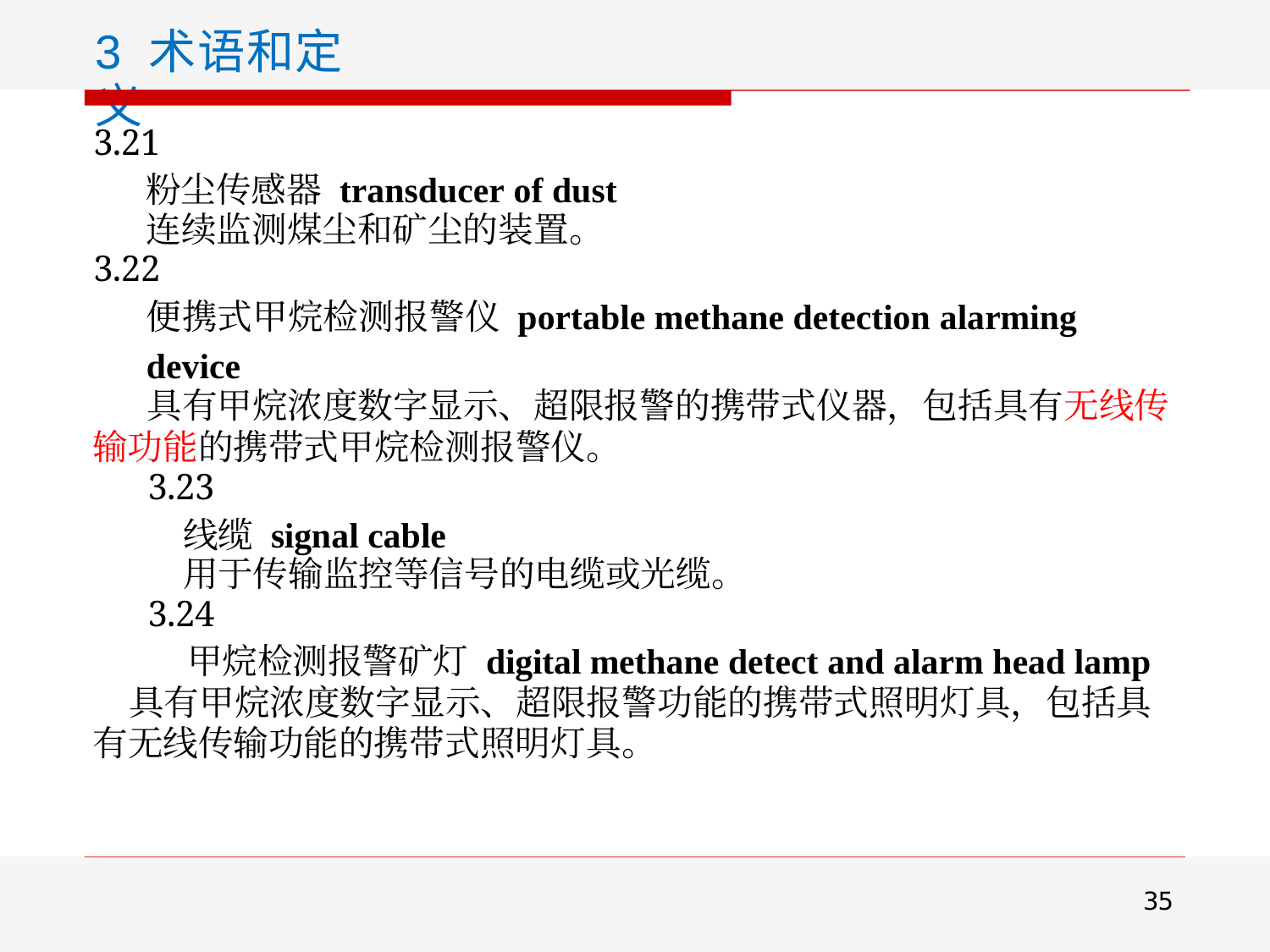

3 术语和定义

3.21
粉尘传感器 transducer of dust
连续监测煤尘和矿尘的装置。
3.22
便携式甲烷检测报警仪 portable methane detection alarming device
具有甲烷浓度数字显示、超限报警的携带式仪器，包括具有无线传 输功能的携带式甲烷检测报警仪。
3.23
线缆 signal cable
用于传输监控等信号的电缆或光缆。
3.24
甲烷检测报警矿灯 digital methane detect and alarm head lamp
具有甲烷浓度数字显示、超限报警功能的携带式照明灯具，包括具 有无线传输功能的携带式照明灯具。

35